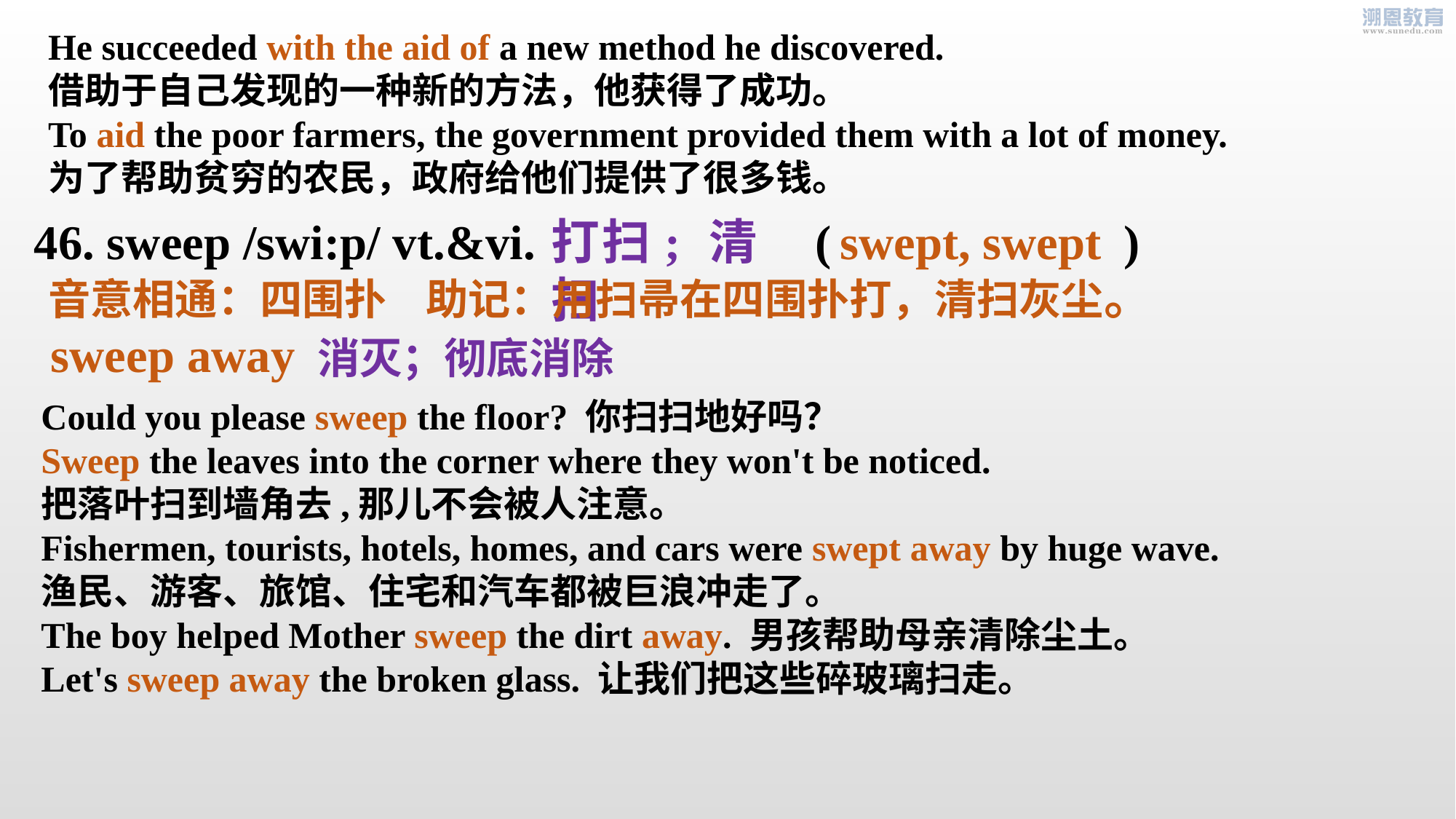

He succeeded with the aid of a new method he discovered.
借助于自己发现的一种新的方法，他获得了成功。
To aid the poor farmers, the government provided them with a lot of money.
为了帮助贫穷的农民，政府给他们提供了很多钱。
46. sweep /swi:p/ vt.&vi.                       (                        )
打扫; 清扫
swept, swept
音意相通：四围扑    助记：用扫帚在四围扑打，清扫灰尘。
sweep away
消灭；彻底消除
Could you please sweep the floor? 你扫扫地好吗？
Sweep the leaves into the corner where they won't be noticed.
把落叶扫到墙角去,那儿不会被人注意。
Fishermen, tourists, hotels, homes, and cars were swept away by huge wave.
渔民、游客、旅馆、住宅和汽车都被巨浪冲走了。
The boy helped Mother sweep the dirt away. 男孩帮助母亲清除尘土。
Let's sweep away the broken glass. 让我们把这些碎玻璃扫走。